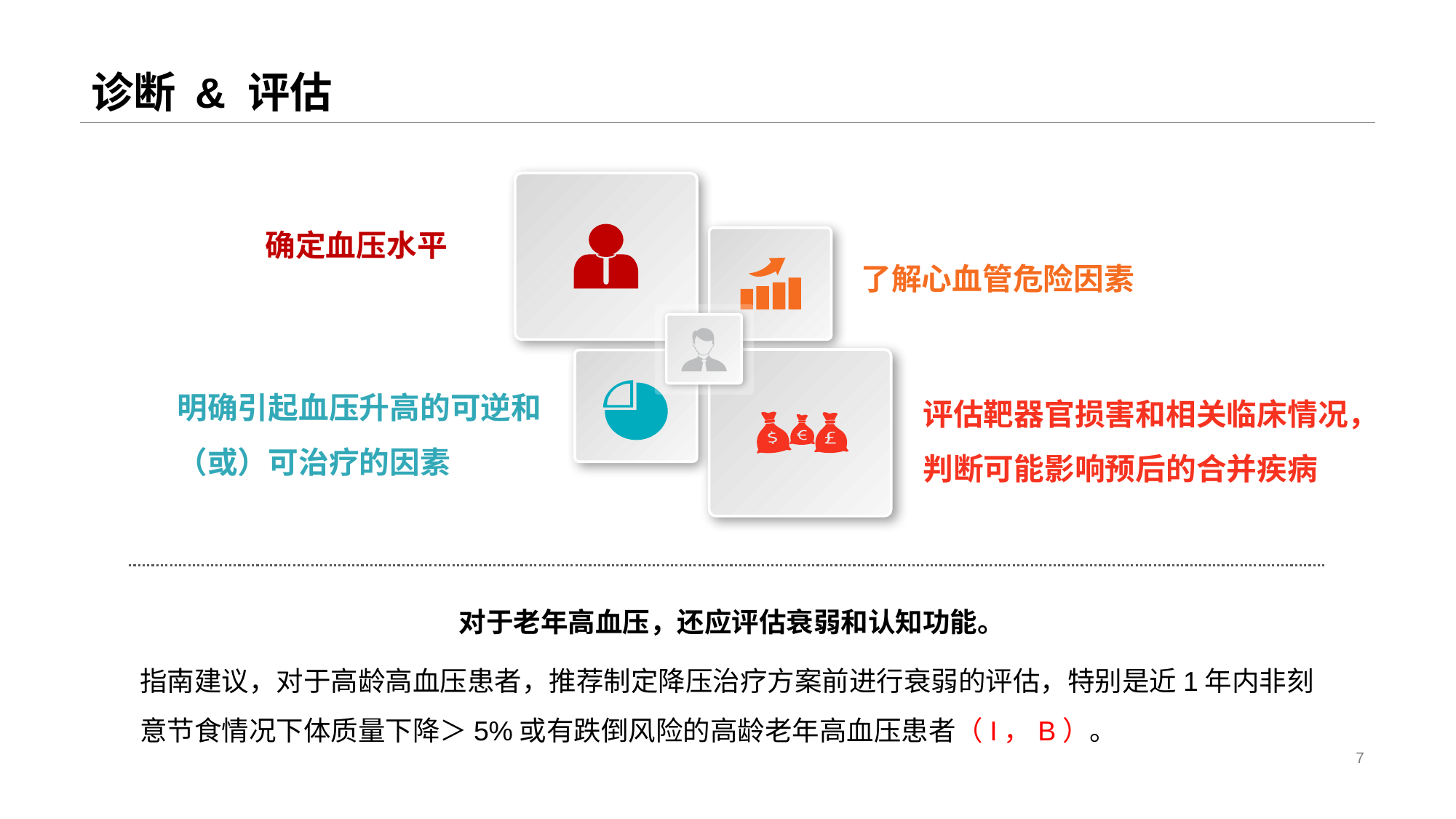

# 诊断 & 评估

确定血压水平
了解心血管危险因素
明确引起血压升高的可逆和（或）可治疗的因素
评估靶器官损害和相关临床情况，判断可能影响预后的合并疾病
对于老年高血压，还应评估衰弱和认知功能。
指南建议，对于高龄高血压患者，推荐制定降压治疗方案前进行衰弱的评估，特别是近1年内非刻意节食情况下体质量下降＞5%或有跌倒风险的高龄老年高血压患者（I，B）。
7